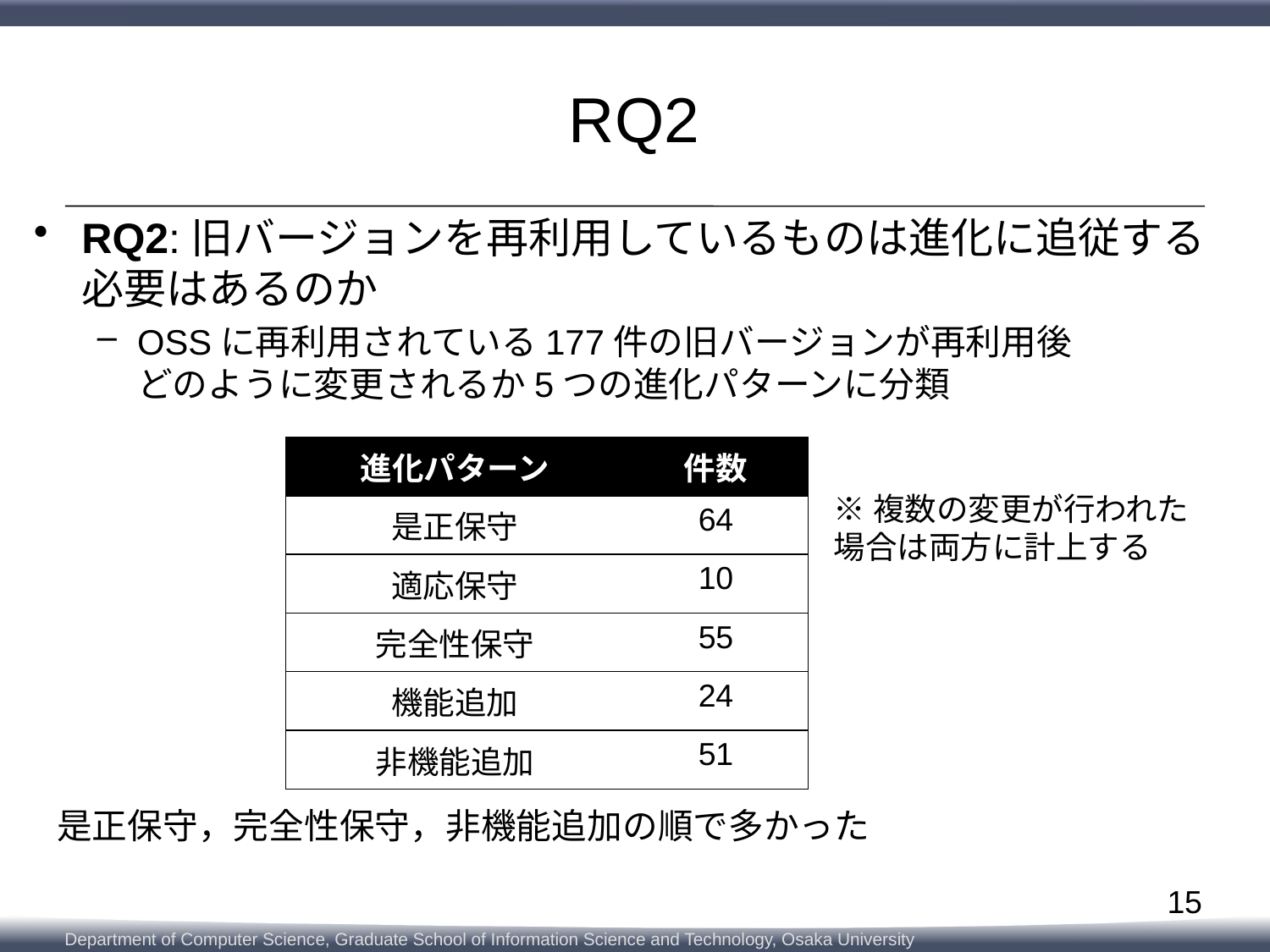

# RQ2
RQ2:旧バージョンを再利用しているものは進化に追従する必要はあるのか
OSSに再利用されている177件の旧バージョンが再利用後
どのように変更されるか5つの進化パターンに分類

| 進化パターン | 件数 |
| --- | --- |
| 是正保守 | 64 |
| 適応保守 | 10 |
| 完全性保守 | 55 |
| 機能追加 | 24 |
| 非機能追加 | 51 |
※複数の変更が行われた場合は両方に計上する
是正保守，完全性保守，非機能追加の順で多かった
15